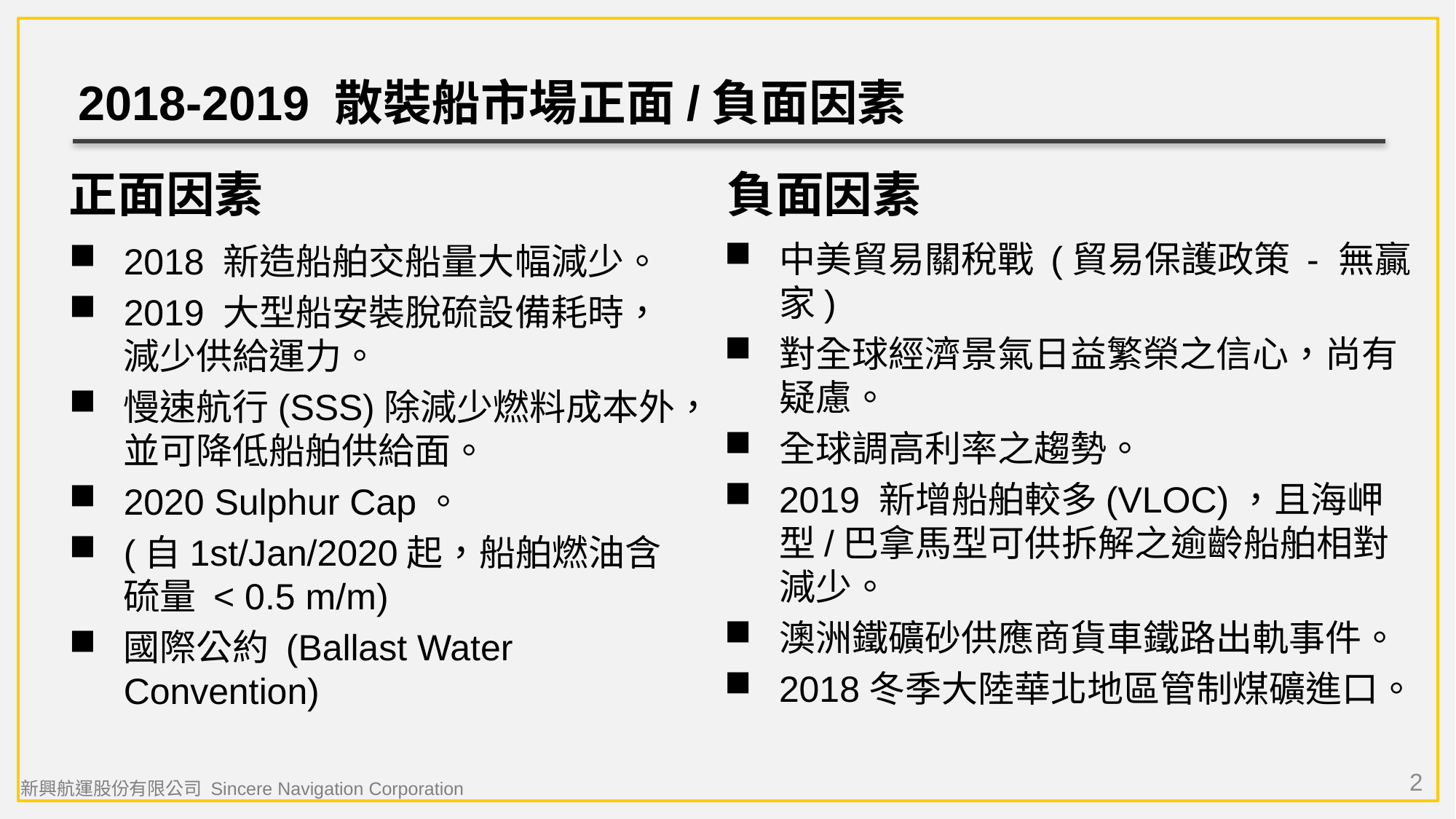

# 2018-2019 散裝船市場正面/負面因素
正面因素
負面因素
中美貿易關稅戰 (貿易保護政策 - 無贏家)
對全球經濟景氣日益繁榮之信心，尚有疑慮。
全球調高利率之趨勢。
2019 新增船舶較多(VLOC)，且海岬型/巴拿馬型可供拆解之逾齡船舶相對減少。
澳洲鐵礦砂供應商貨車鐵路出軌事件。
2018冬季大陸華北地區管制煤礦進口。
2018 新造船舶交船量大幅減少。
2019 大型船安裝脫硫設備耗時，減少供給運力。
慢速航行(SSS)除減少燃料成本外，並可降低船舶供給面。
2020 Sulphur Cap。
(自1st/Jan/2020起，船舶燃油含硫量 < 0.5 m/m)
國際公約 (Ballast Water Convention)